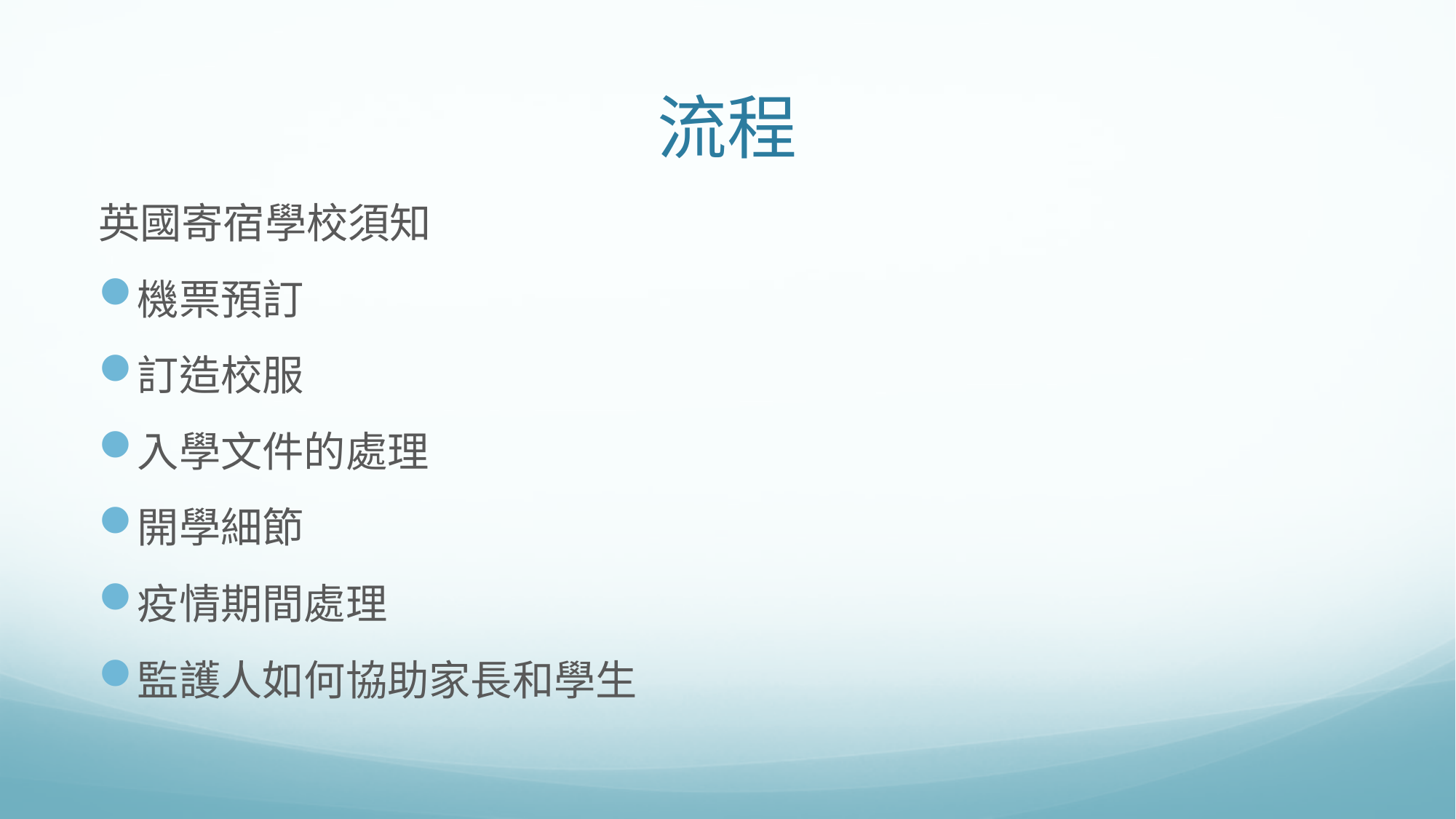

# 流程
英國寄宿學校須知
機票預訂
訂造校服
入學文件的處理
開學細節
疫情期間處理
監護人如何協助家長和學生